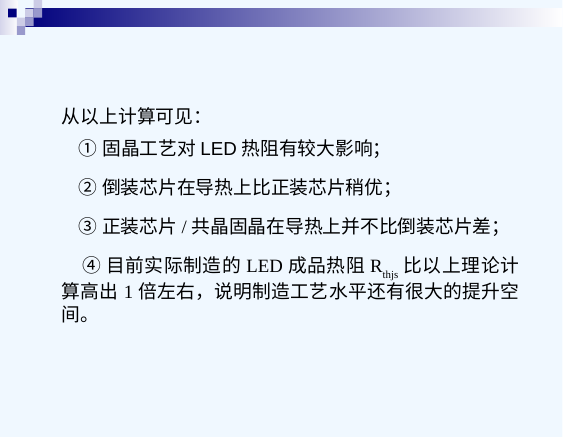

从以上计算可见：
    ①固晶工艺对LED热阻有较大影响；

    ②倒装芯片在导热上比正装芯片稍优；

    ③正装芯片/共晶固晶在导热上并不比倒装芯片差；

    ④目前实际制造的LED成品热阻Rthjs比以上理论计算高出1倍左右，说明制造工艺水平还有很大的提升空间。

20